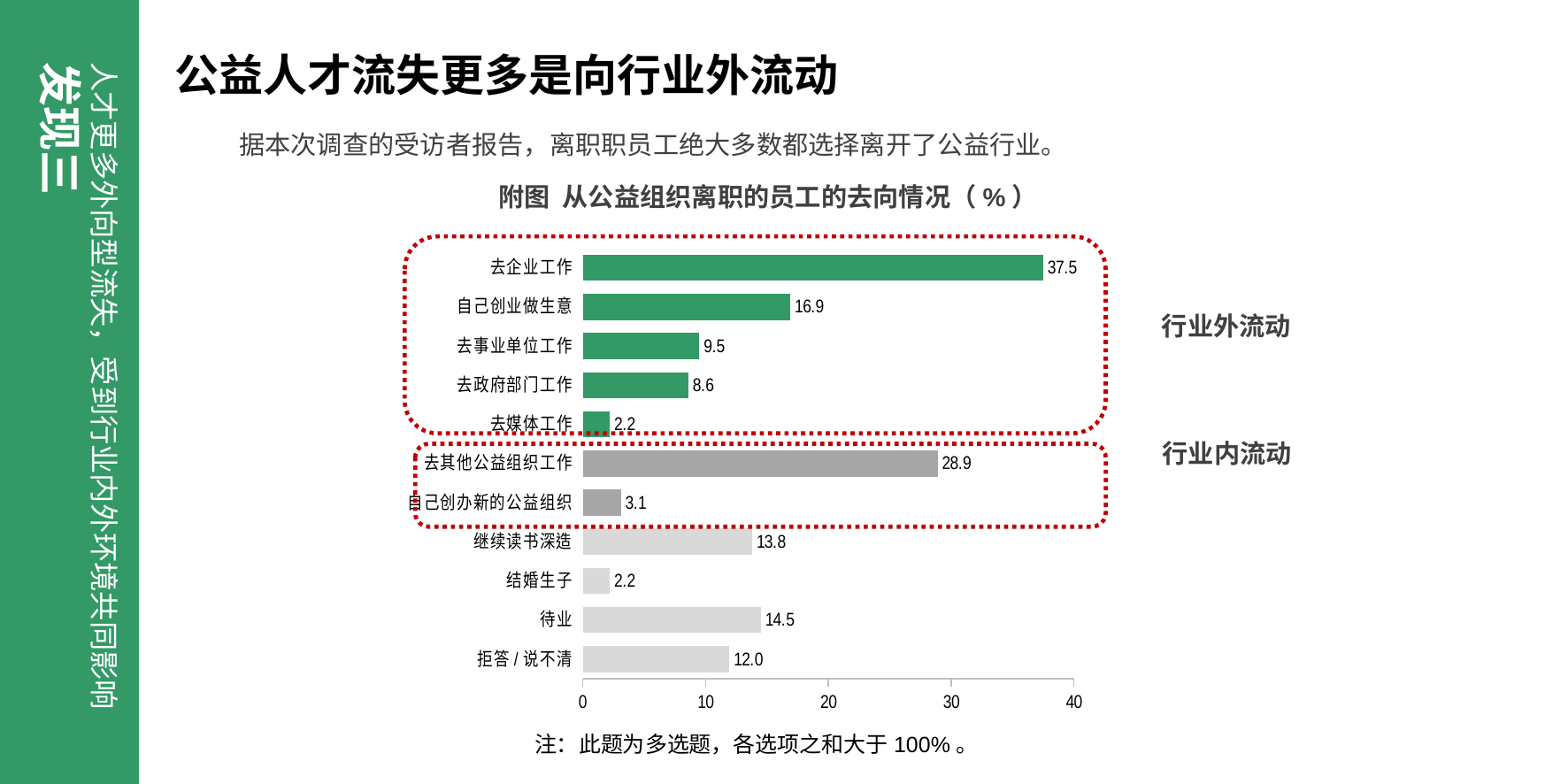

# 公益人才流失更多是向行业外流动
人才更多外向型流失，受到行业内外环境共同影响发现三
据本次调查的受访者报告，离职职员工绝大多数都选择离开了公益行业。
附图  从公益组织离职的员工的去向情况（%）

### Chart

| Category | 离职员工去向 |
|---|---|
| 拒答/说不清 | 11.9533527696793 |
|  待业 | 14.5 |
|  结婚生子 | 2.2 |
|  继续读书深造 | 13.8 |
|  自己创办新的公益组织 | 3.1 |
|  去其他公益组织工作 | 28.9 |
|  去媒体工作 | 2.2 |
|  去政府部门工作 | 8.6 |
|  去事业单位工作 | 9.5 |
|  自己创业做生意 | 16.9 |
|  去企业工作 | 37.5 |
行业外流动
行业内流动

注：此题为多选题，各选项之和大于100%。